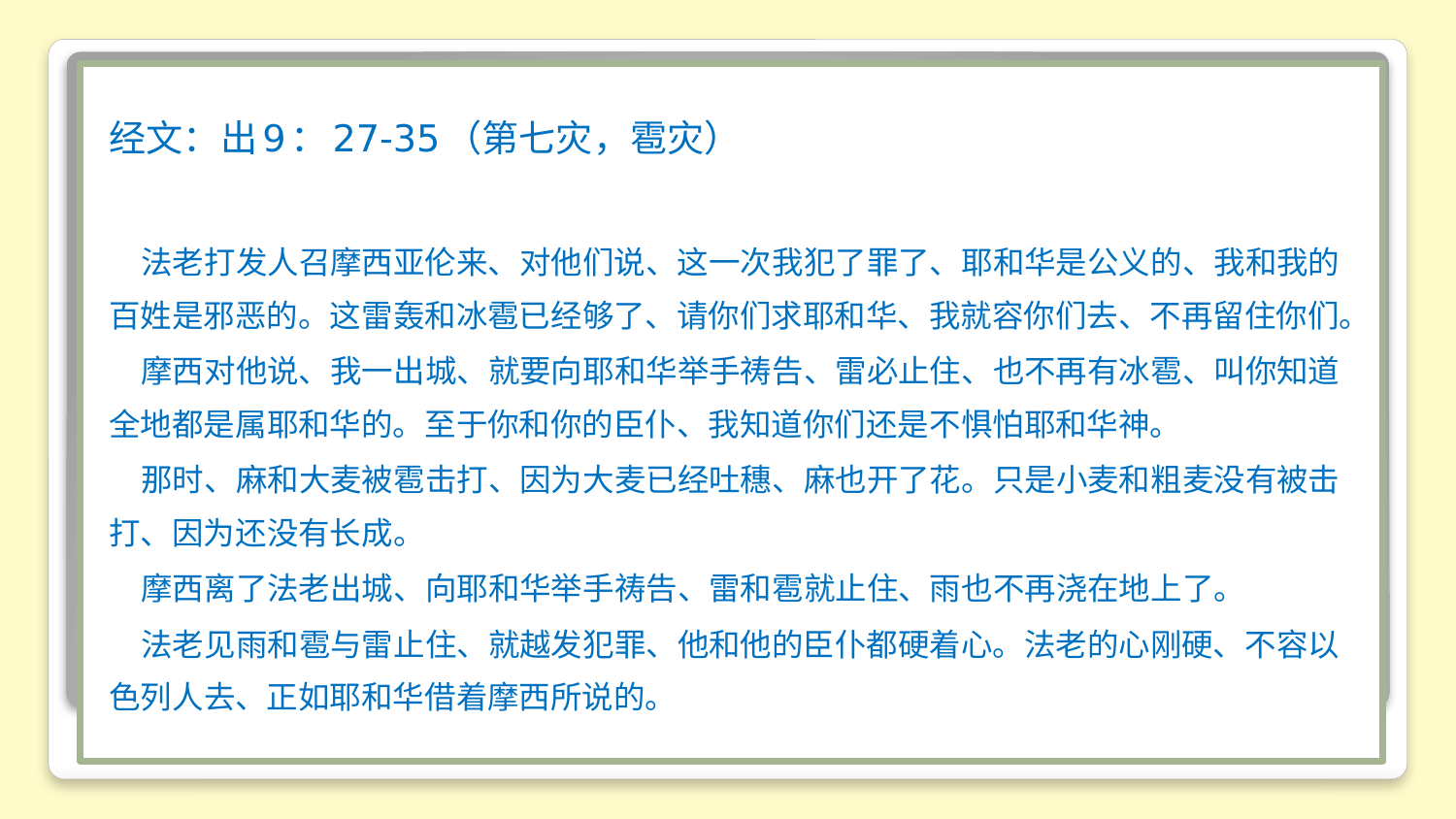

经文：出9：27-35（第七灾，雹灾）

    法老打发人召摩西亚伦来、对他们说、这一次我犯了罪了、耶和华是公义的、我和我的百姓是邪恶的。这雷轰和冰雹已经够了、请你们求耶和华、我就容你们去、不再留住你们。
    摩西对他说、我一出城、就要向耶和华举手祷告、雷必止住、也不再有冰雹、叫你知道全地都是属耶和华的。至于你和你的臣仆、我知道你们还是不惧怕耶和华神。
    那时、麻和大麦被雹击打、因为大麦已经吐穗、麻也开了花。只是小麦和粗麦没有被击打、因为还没有长成。
    摩西离了法老出城、向耶和华举手祷告、雷和雹就止住、雨也不再浇在地上了。
    法老见雨和雹与雷止住、就越发犯罪、他和他的臣仆都硬着心。法老的心刚硬、不容以色列人去、正如耶和华借着摩西所说的。